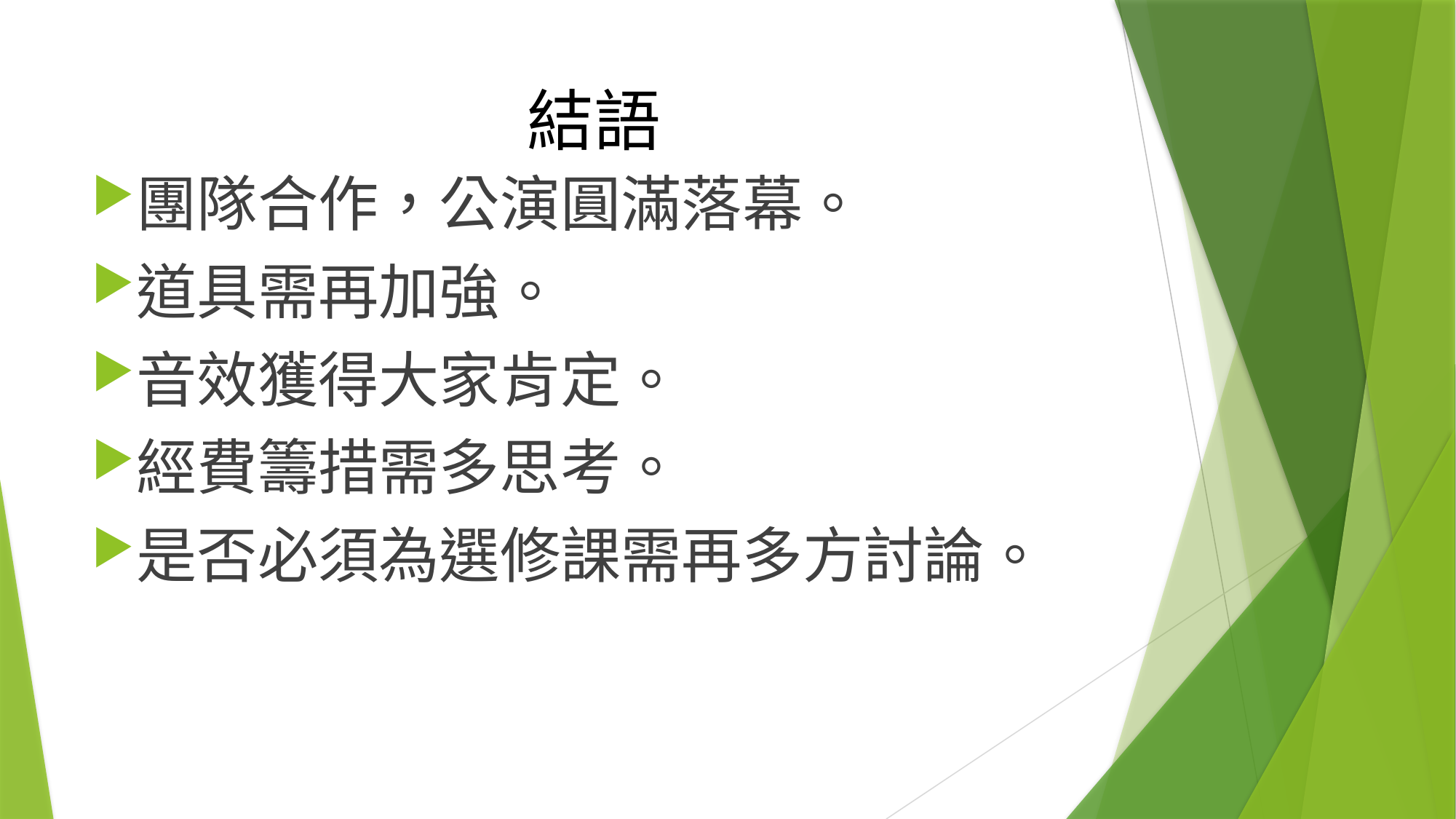

# 結語
團隊合作，公演圓滿落幕。
道具需再加強。
音效獲得大家肯定。
經費籌措需多思考。
是否必須為選修課需再多方討論。